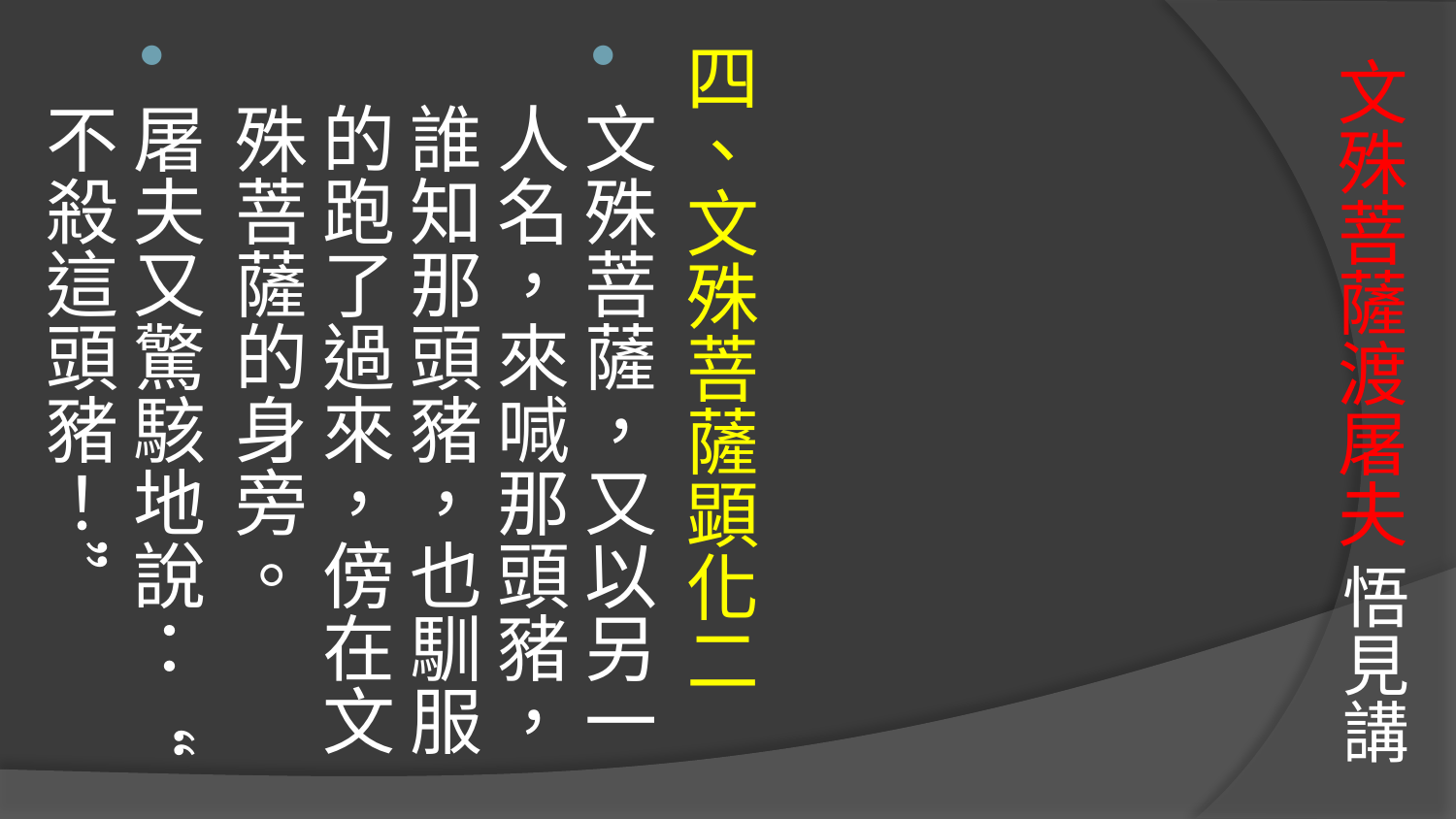

四、文殊菩薩顕化二
文殊菩薩，又以另一人名，來喊那頭豬，誰知那頭豬，也馴服的跑了過來，傍在文殊菩薩的身旁。
屠夫又驚駭地說：“不殺這頭豬！”
# 文殊菩薩渡屠夫 悟見講